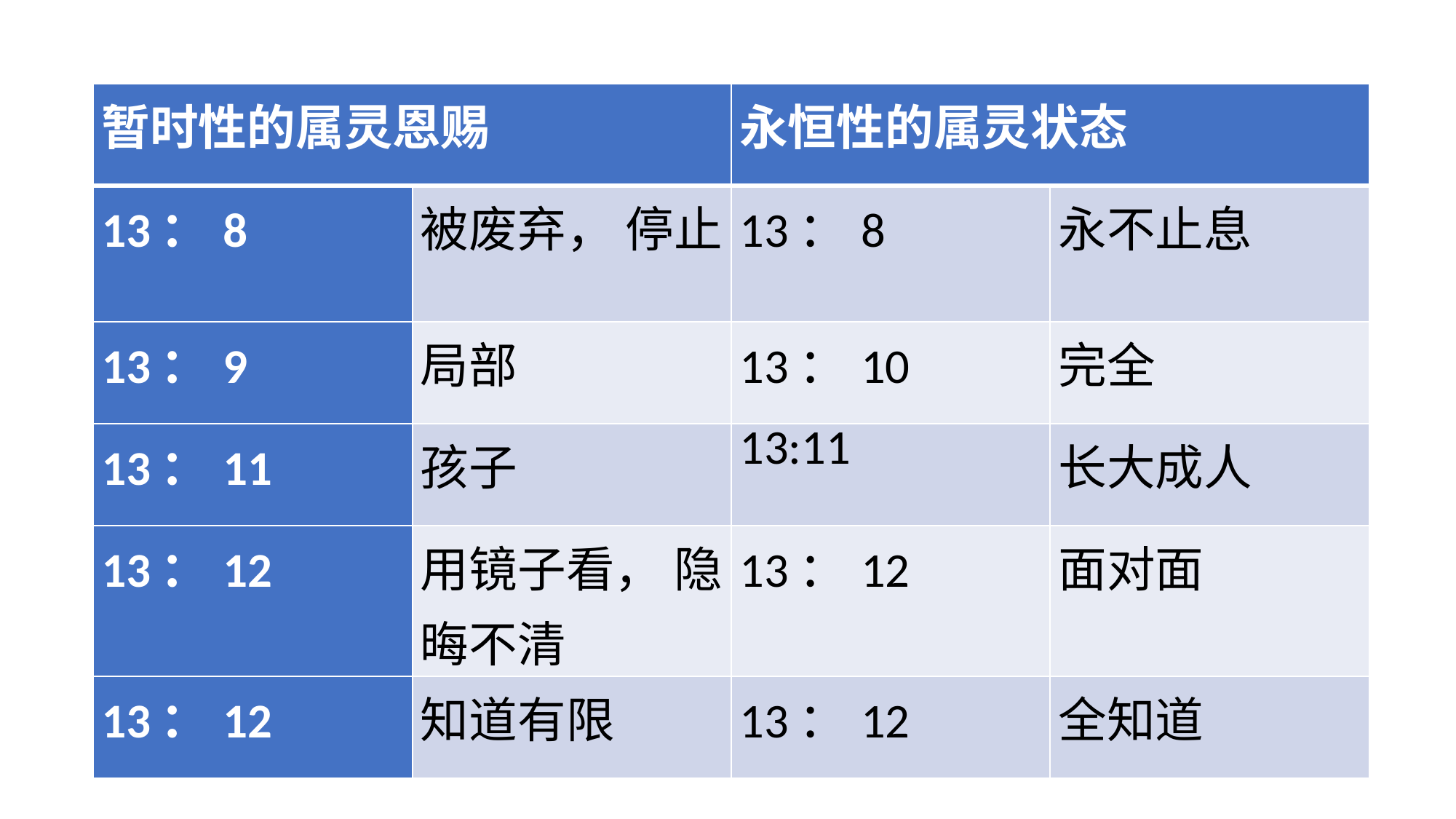

| 暂时性的属灵恩赐 |  | 永恒性的属灵状态 |  |
| --- | --- | --- | --- |
| 13：8 | 被废弃， 停止 | 13：8 | 永不止息 |
| 13：9 | 局部 | 13：10 | 完全 |
| 13：11 | 孩子 | 13:11 | 长大成人 |
| 13：12 | 用镜子看， 隐晦不清 | 13：12 | 面对面 |
| 13：12 | 知道有限 | 13：12 | 全知道 |